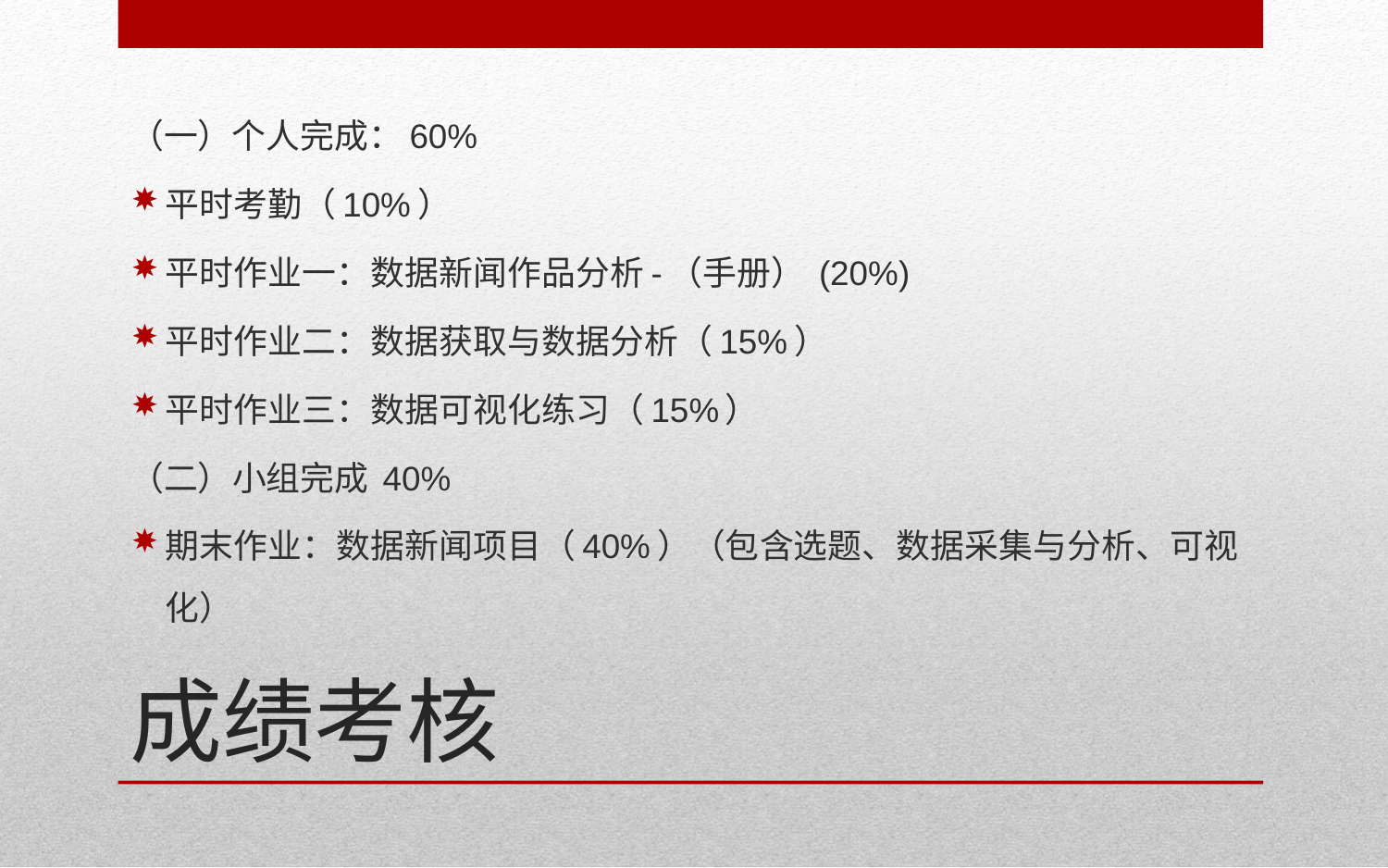

（一）个人完成：60%
平时考勤（10%）
平时作业一：数据新闻作品分析-（手册） (20%)
平时作业二：数据获取与数据分析（15%）
平时作业三：数据可视化练习（15%）
（二）小组完成 40%
期末作业：数据新闻项目（40%）（包含选题、数据采集与分析、可视化）
# 成绩考核